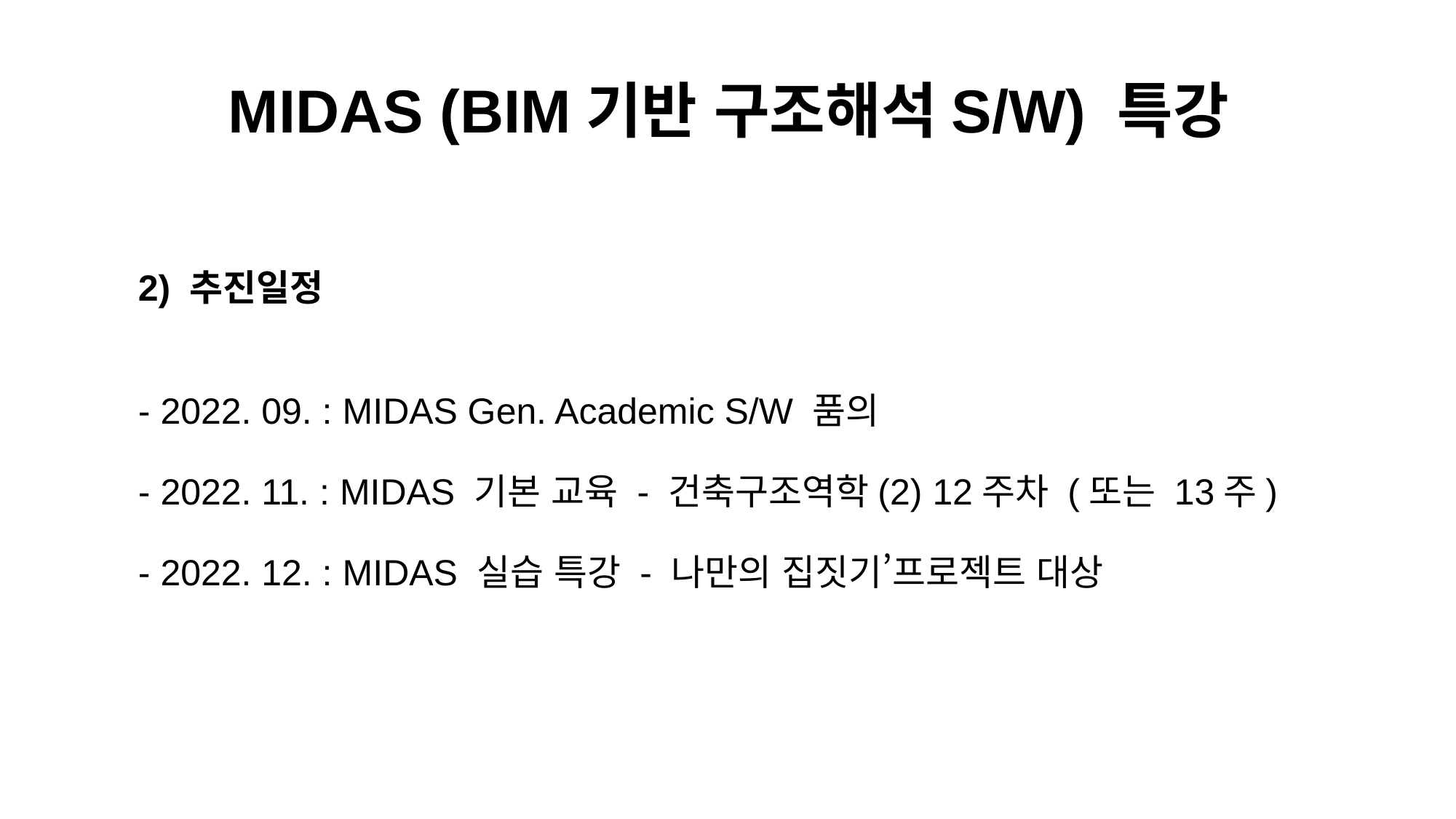

# MIDAS (BIM기반 구조해석S/W) 특강
2) 추진일정

- 2022. 09. : MIDAS Gen. Academic S/W 품의
- 2022. 11. : MIDAS 기본 교육 - 건축구조역학(2) 12주차 (또는 13주)
- 2022. 12. : MIDAS 실습 특강 - 나만의 집짓기’프로젝트 대상